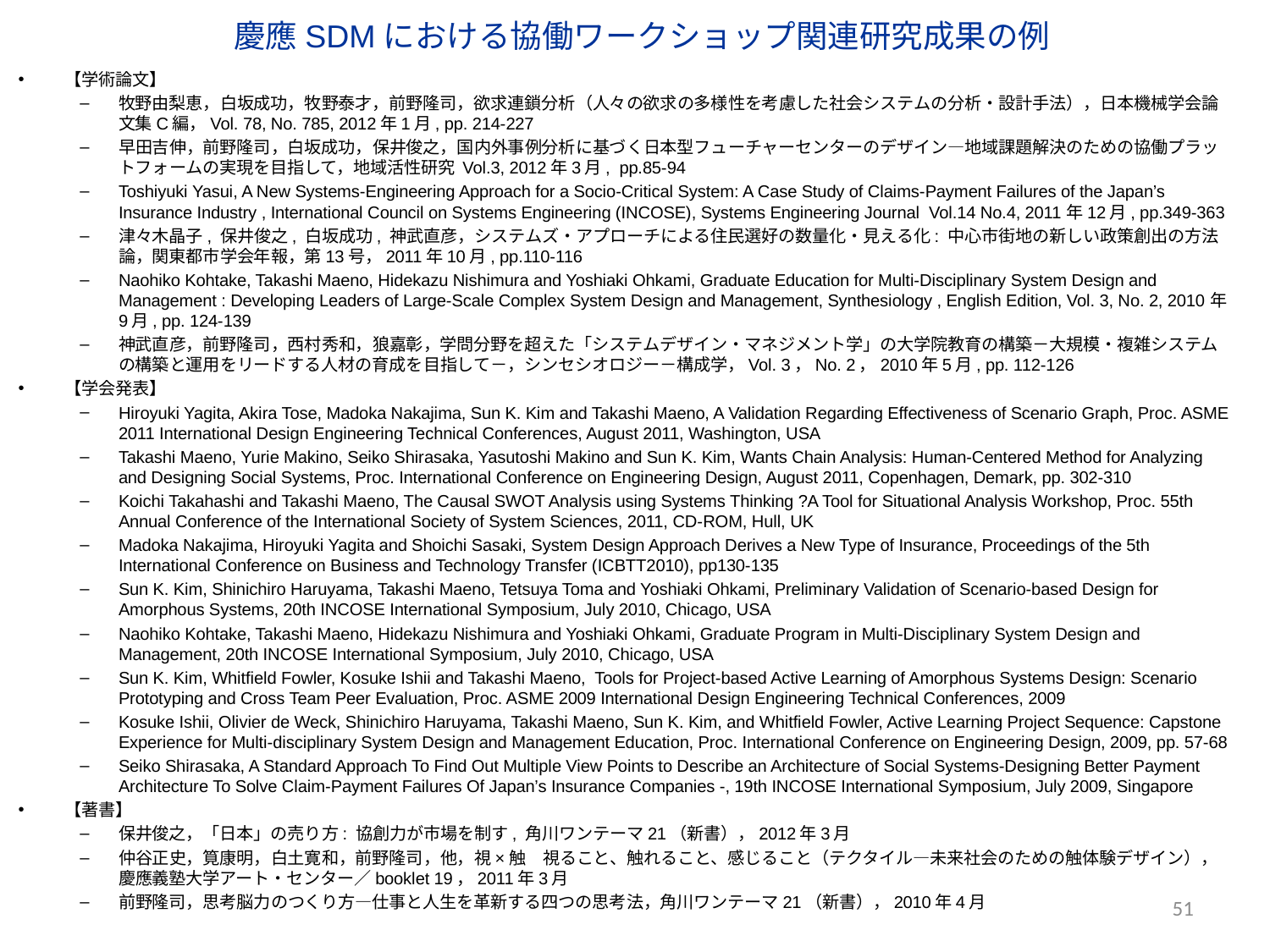

慶應SDMにおける協働ワークショップ関連研究成果の例
【学術論文】
牧野由梨恵，白坂成功，牧野泰才，前野隆司，欲求連鎖分析（人々の欲求の多様性を考慮した社会システムの分析・設計手法），日本機械学会論文集C編，Vol. 78, No. 785, 2012年1月, pp. 214-227
早田吉伸，前野隆司，白坂成功，保井俊之，国内外事例分析に基づく日本型フューチャーセンターのデザイン―地域課題解決のための協働プラットフォームの実現を目指して，地域活性研究 Vol.3, 2012年3月,  pp.85-94
Toshiyuki Yasui, A New Systems-Engineering Approach for a Socio-Critical System: A Case Study of Claims-Payment Failures of the Japan’s Insurance Industry , International Council on Systems Engineering (INCOSE), Systems Engineering Journal  Vol.14 No.4, 2011年12月, pp.349-363
津々木晶子, 保井俊之, 白坂成功, 神武直彦，システムズ・アプローチによる住民選好の数量化・見える化: 中心市街地の新しい政策創出の方法論，関東都市学会年報，第13号，2011年10月, pp.110-116
Naohiko Kohtake, Takashi Maeno, Hidekazu Nishimura and Yoshiaki Ohkami, Graduate Education for Multi-Disciplinary System Design and Management : Developing Leaders of Large-Scale Complex System Design and Management, Synthesiology , English Edition, Vol. 3, No. 2, 2010年9月, pp. 124-139
神武直彦，前野隆司，西村秀和，狼嘉彰，学問分野を超えた「システムデザイン・マネジメント学」の大学院教育の構築－大規模・複雑システムの構築と運用をリードする人材の育成を目指して－，シンセシオロジー－構成学，Vol. 3，No. 2，2010年5月, pp. 112-126
【学会発表】
Hiroyuki Yagita, Akira Tose, Madoka Nakajima, Sun K. Kim and Takashi Maeno, A Validation Regarding Effectiveness of Scenario Graph, Proc. ASME 2011 International Design Engineering Technical Conferences, August 2011, Washington, USA
Takashi Maeno, Yurie Makino, Seiko Shirasaka, Yasutoshi Makino and Sun K. Kim, Wants Chain Analysis: Human-Centered Method for Analyzing and Designing Social Systems, Proc. International Conference on Engineering Design, August 2011, Copenhagen, Demark, pp. 302-310
Koichi Takahashi and Takashi Maeno, The Causal SWOT Analysis using Systems Thinking ?A Tool for Situational Analysis Workshop, Proc. 55th Annual Conference of the International Society of System Sciences, 2011, CD-ROM, Hull, UK
Madoka Nakajima, Hiroyuki Yagita and Shoichi Sasaki, System Design Approach Derives a New Type of Insurance, Proceedings of the 5th International Conference on Business and Technology Transfer (ICBTT2010), pp130-135
Sun K. Kim, Shinichiro Haruyama, Takashi Maeno, Tetsuya Toma and Yoshiaki Ohkami, Preliminary Validation of Scenario-based Design for Amorphous Systems, 20th INCOSE International Symposium, July 2010, Chicago, USA
Naohiko Kohtake, Takashi Maeno, Hidekazu Nishimura and Yoshiaki Ohkami, Graduate Program in Multi-Disciplinary System Design and Management, 20th INCOSE International Symposium, July 2010, Chicago, USA
Sun K. Kim, Whitfield Fowler, Kosuke Ishii and Takashi Maeno,  Tools for Project-based Active Learning of Amorphous Systems Design: Scenario Prototyping and Cross Team Peer Evaluation, Proc. ASME 2009 International Design Engineering Technical Conferences, 2009
Kosuke Ishii, Olivier de Weck, Shinichiro Haruyama, Takashi Maeno, Sun K. Kim, and Whitfield Fowler, Active Learning Project Sequence: Capstone Experience for Multi-disciplinary System Design and Management Education, Proc. International Conference on Engineering Design, 2009, pp. 57-68
Seiko Shirasaka, A Standard Approach To Find Out Multiple View Points to Describe an Architecture of Social Systems-Designing Better Payment Architecture To Solve Claim-Payment Failures Of Japan’s Insurance Companies -, 19th INCOSE International Symposium, July 2009, Singapore
【著書】
保井俊之，「日本」の売り方: 協創力が市場を制す, 角川ワンテーマ21（新書），2012年3月
仲谷正史，筧康明，白土寛和，前野隆司，他，視×触　視ること、触れること、感じること（テクタイル―未来社会のための触体験デザイン），慶應義塾大学アート・センター／booklet 19，2011年3月
前野隆司，思考脳力のつくり方―仕事と人生を革新する四つの思考法，角川ワンテーマ21（新書），2010年4月
51